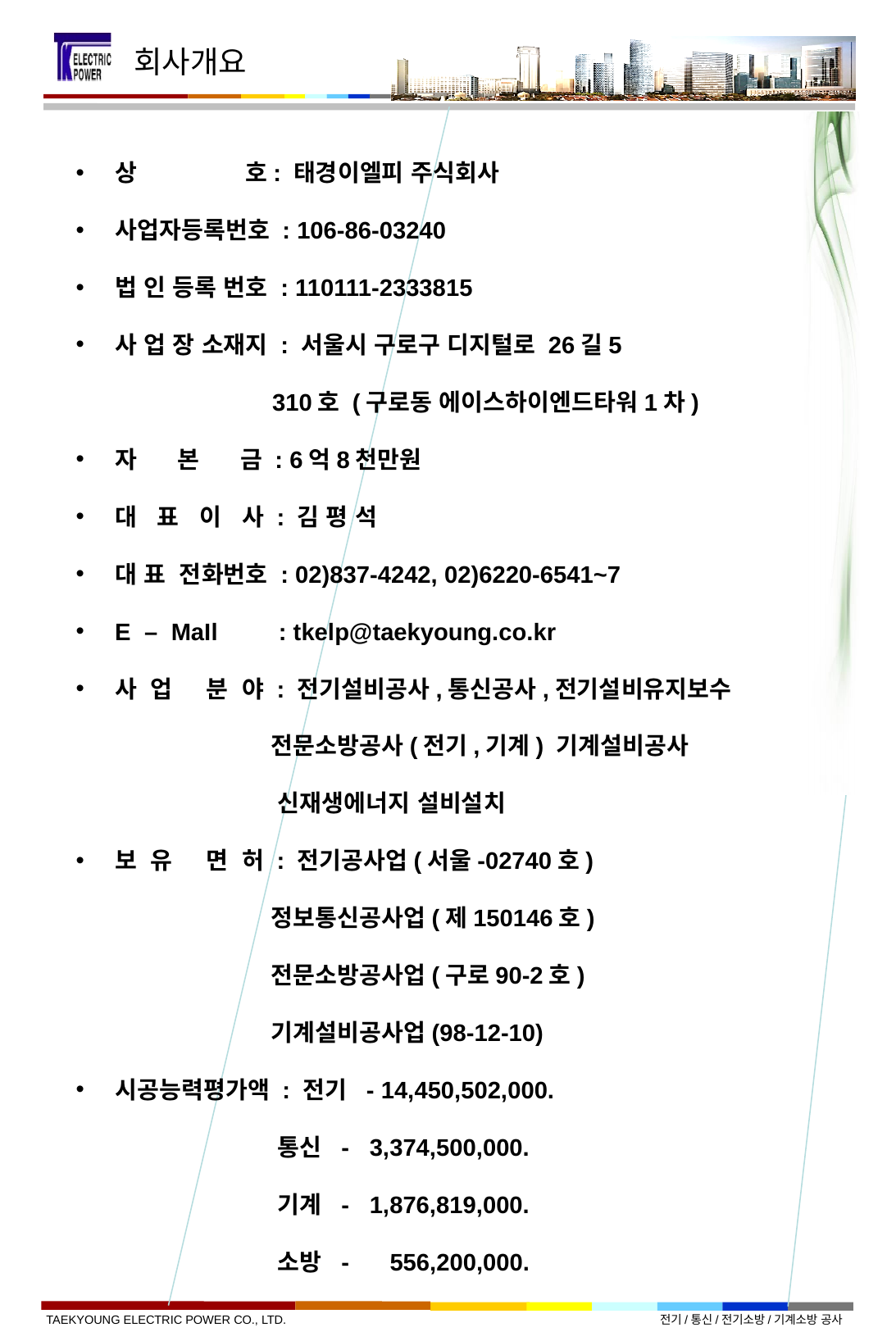

회사개요
상                호: 태경이엘피 주식회사
사업자등록번호 : 106-86-03240
법 인 등록 번호 : 110111-2333815
사 업 장 소재지 : 서울시 구로구 디지털로 26길5
                             310호 (구로동 에이스하이엔드타워1차)
자      본      금 : 6억8천만원
대   표   이   사 : 김 평 석
대 표  전화번호 : 02)837-4242, 02)6220-6541~7
E  –  MaIl         : tkelp@taekyoung.co.kr
사  업     분  야 : 전기설비공사,통신공사,전기설비유지보수
                            전문소방공사(전기,기계) 기계설비공사
                             신재생에너지 설비설치
보  유     면  허 : 전기공사업(서울-02740호)
                            정보통신공사업(제150146호)
                            전문소방공사업(구로90-2호)
                            기계설비공사업(98-12-10)
시공능력평가액 : 전기  - 14,450,502,000.
                             통신  -   3,374,500,000.
                             기계  -   1,876,819,000.
                             소방  -      556,200,000.